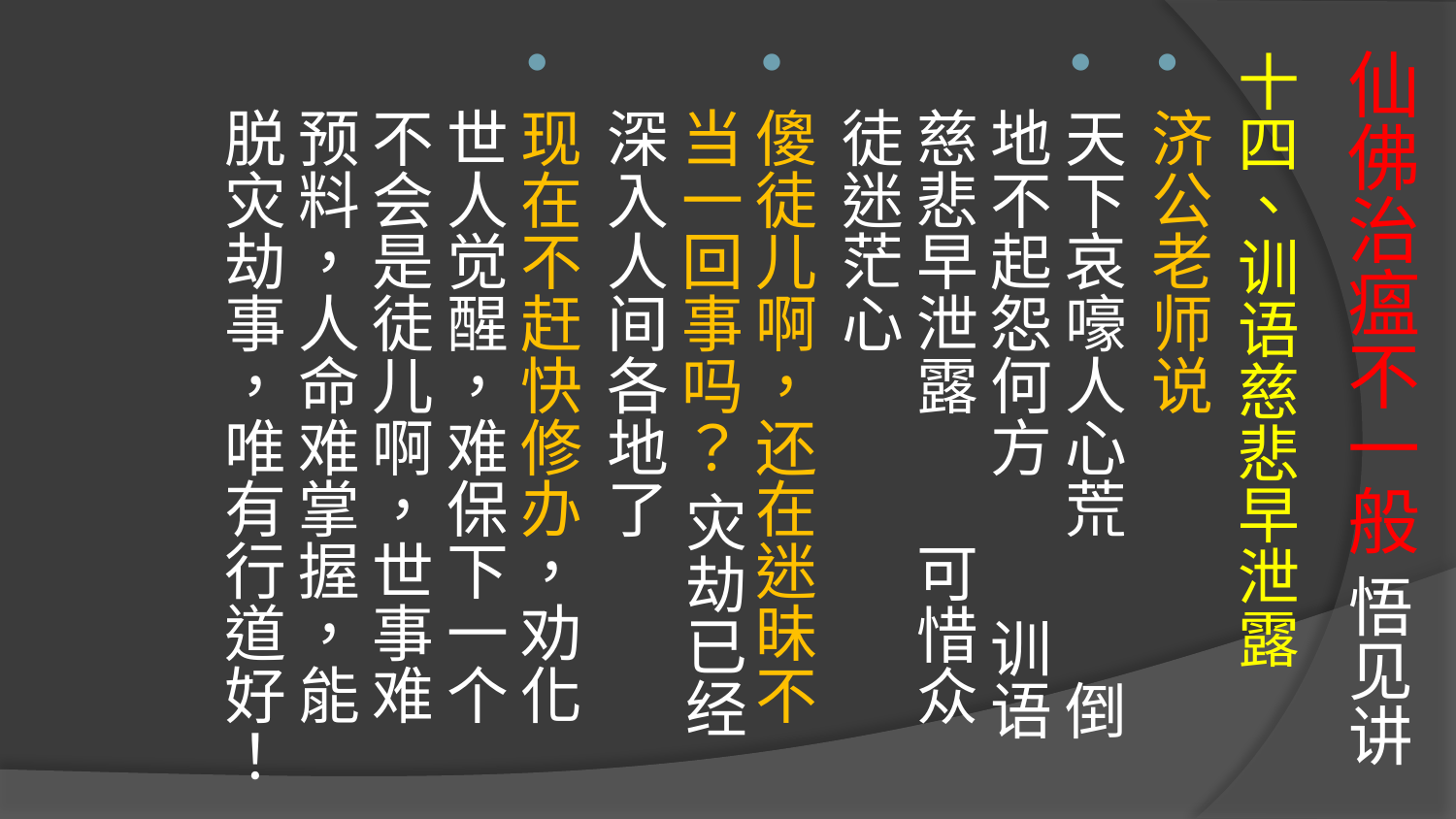

# 仙佛治瘟不一般 悟见讲
十四、训语慈悲早泄露
济公老师说
天下哀嚎人心荒          倒地不起怨何方          训语慈悲早泄露         可惜众徒迷茫心
傻徒儿啊，还在迷昧不当一回事吗？ 灾劫已经深入人间各地了
现在不赶快修办，劝化世人觉醒，难保下一个不会是徒儿啊，世事难预料，人命难掌握，能脱灾劫事，唯有行道好！